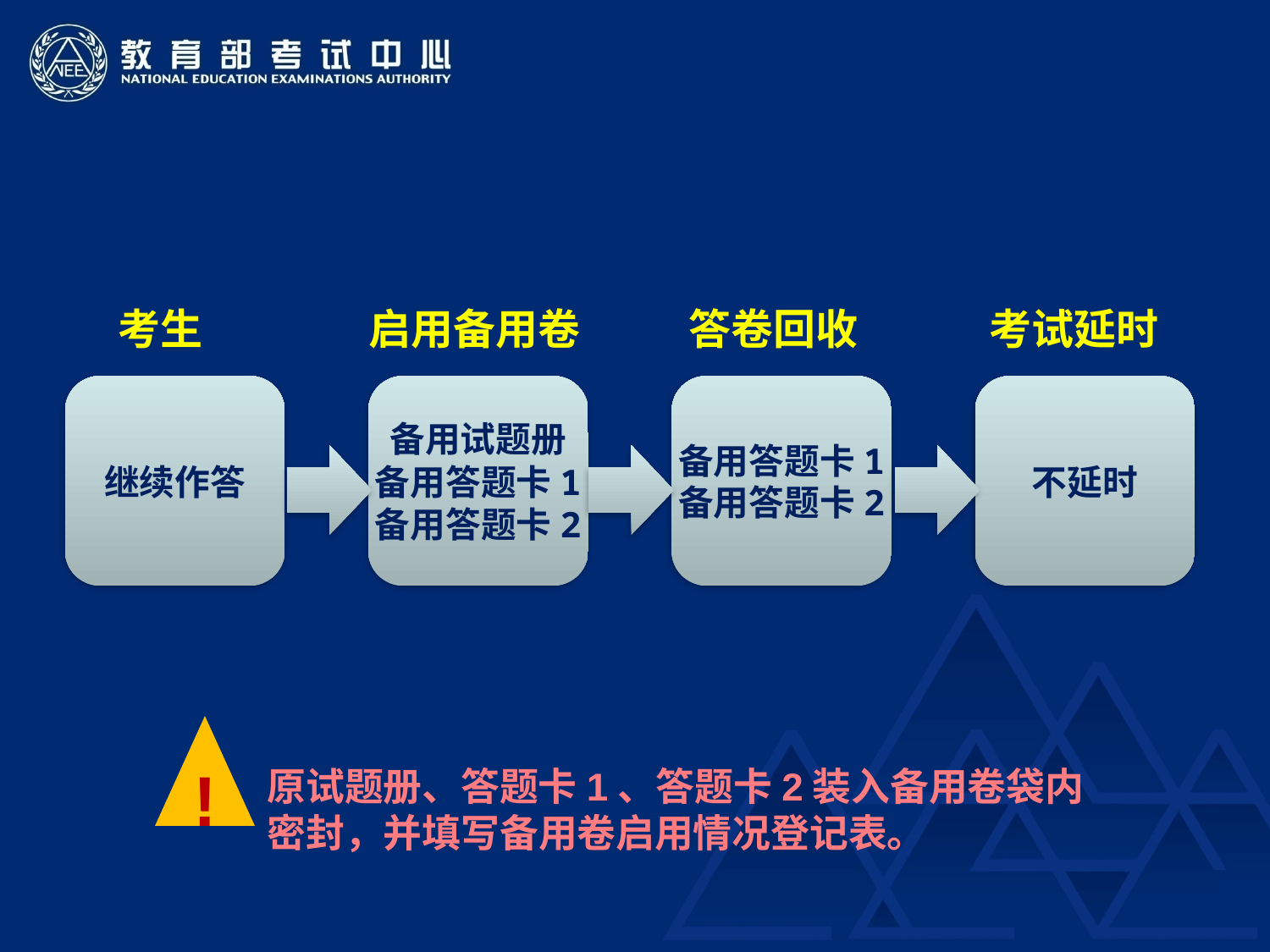

考生
启用备用卷
答卷回收
考试延时
继续作答
备用试题册
备用答题卡1
备用答题卡2
备用答题卡1
备用答题卡2
不延时

!
原试题册、答题卡1、答题卡2装入备用卷袋内密封，并填写备用卷启用情况登记表。